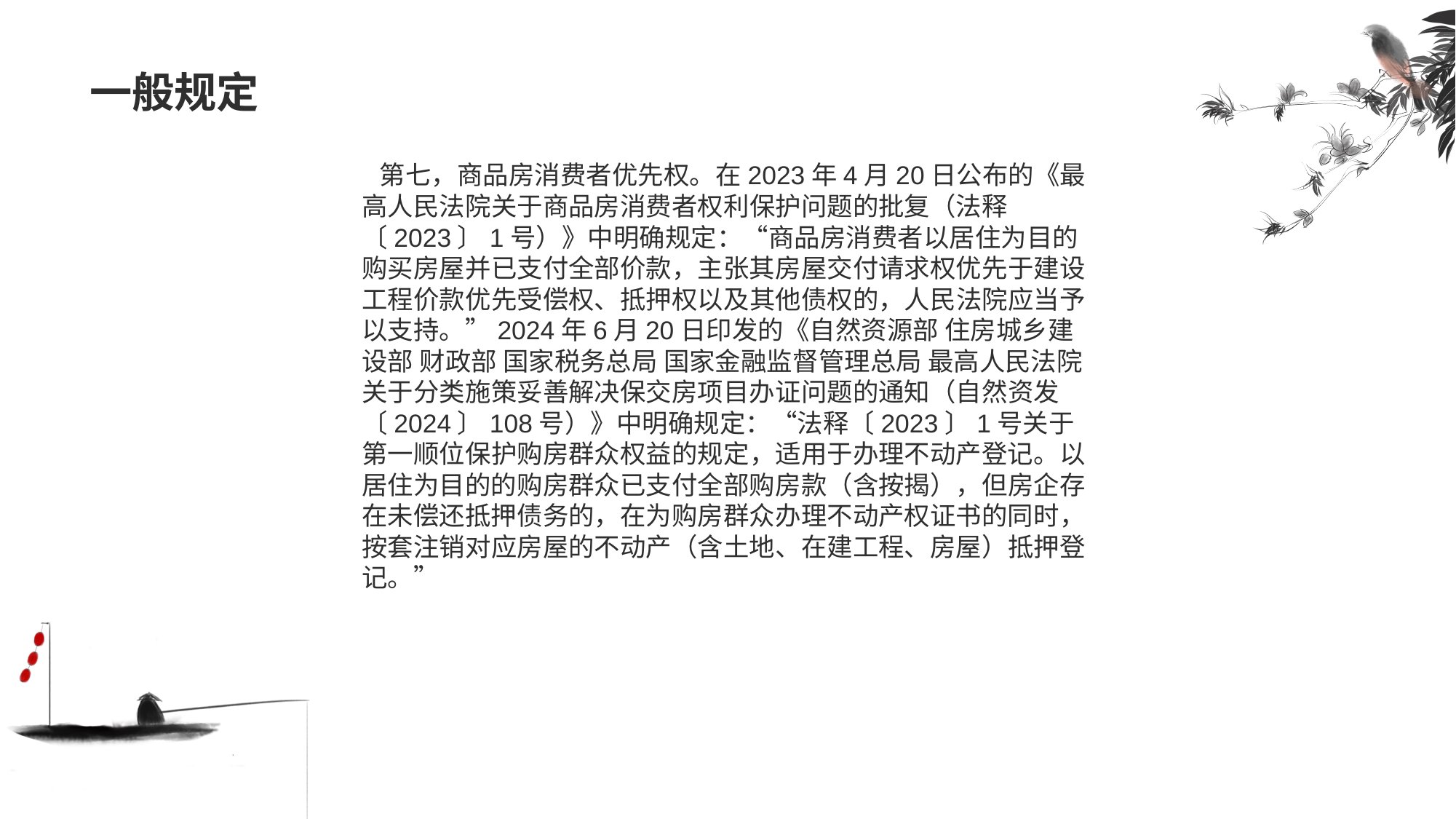

# 一般规定

  第七，商品房消费者优先权。在2023年4月20日公布的《最高人民法院关于商品房消费者权利保护问题的批复（法释〔2023〕1号）》中明确规定：“商品房消费者以居住为目的购买房屋并已支付全部价款，主张其房屋交付请求权优先于建设工程价款优先受偿权、抵押权以及其他债权的，人民法院应当予以支持。”2024年6月20日印发的《自然资源部 住房城乡建设部 财政部 国家税务总局 国家金融监督管理总局 最高人民法院关于分类施策妥善解决保交房项目办证问题的通知（自然资发〔2024〕108号）》中明确规定：“法释〔2023〕1号关于第一顺位保护购房群众权益的规定，适用于办理不动产登记。以居住为目的的购房群众已支付全部购房款（含按揭），但房企存在未偿还抵押债务的，在为购房群众办理不动产权证书的同时，按套注销对应房屋的不动产（含土地、在建工程、房屋）抵押登记。”
25